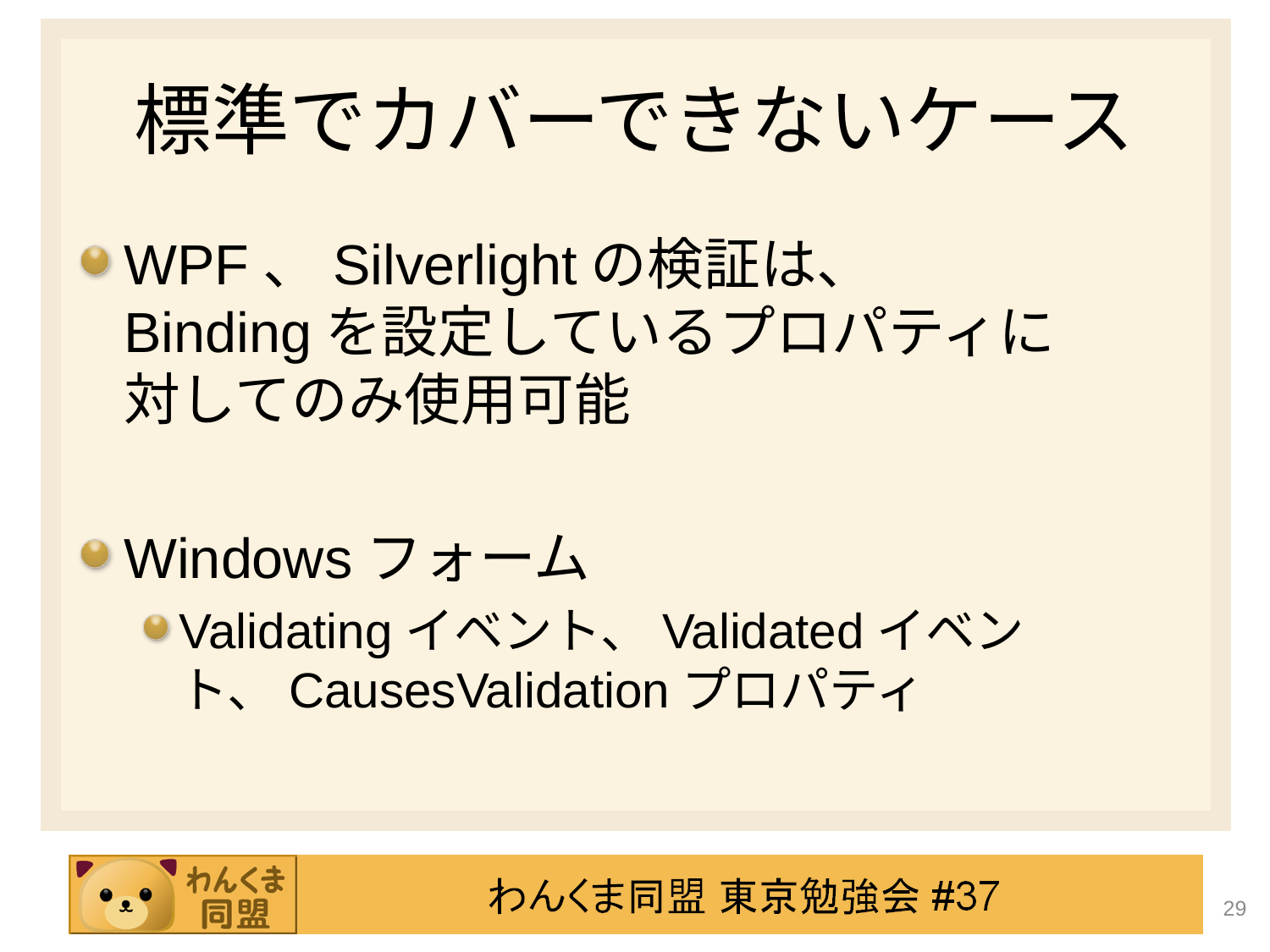

# 標準でカバーできないケース
WPF、Silverlightの検証は、
Bindingを設定しているプロパティに
対してのみ使用可能

Windowsフォーム
Validatingイベント、Validatedイベント、CausesValidationプロパティ
29